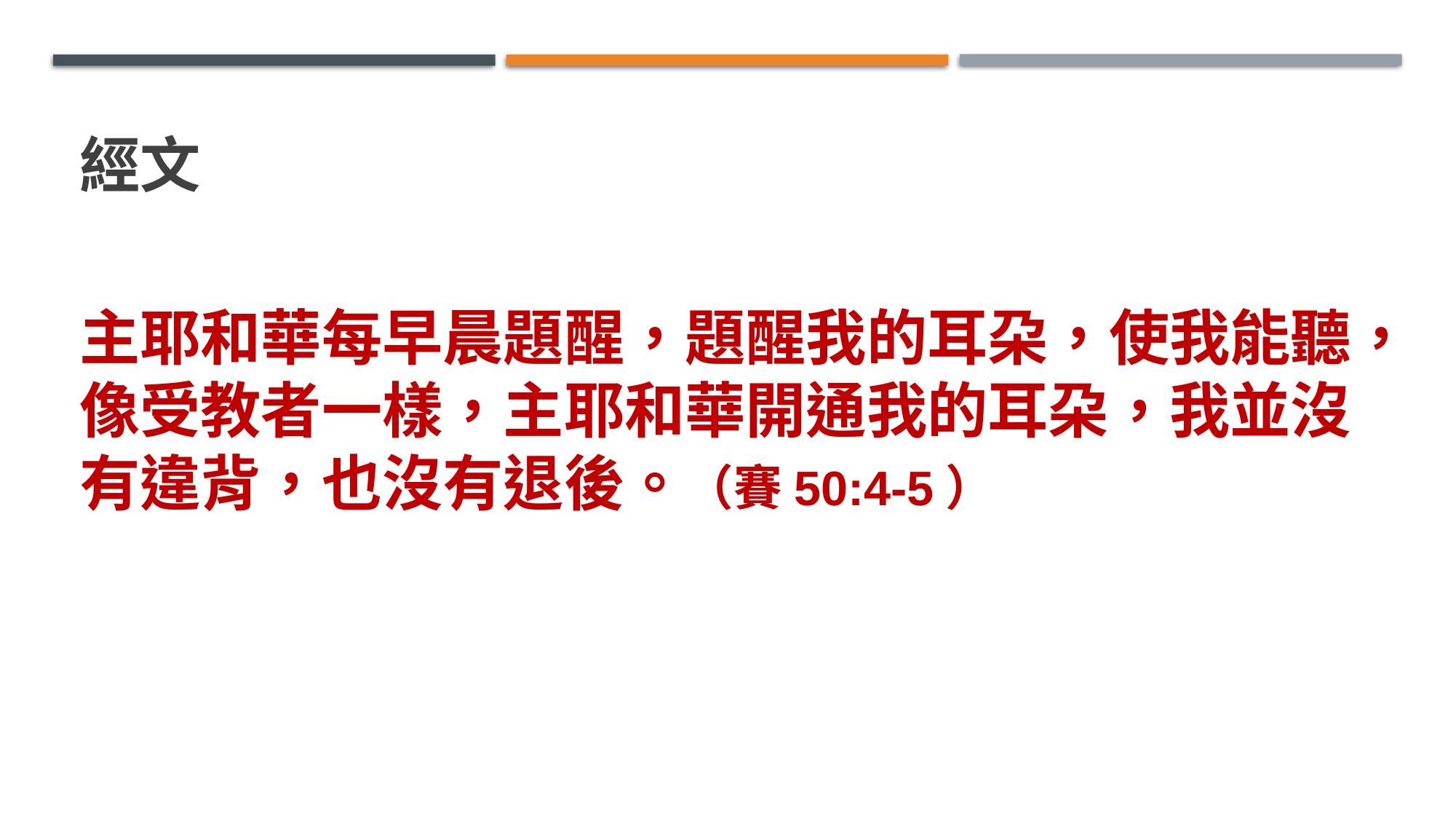

# 經文
主耶和華每早晨題醒，題醒我的耳朶，使我能聽，像受教者一樣，主耶和華開通我的耳朶，我並沒有違背，也沒有退後。（賽50:4-5）
祢開廣我心的時候，我就往祢的道上直奔。（詩 119:32）